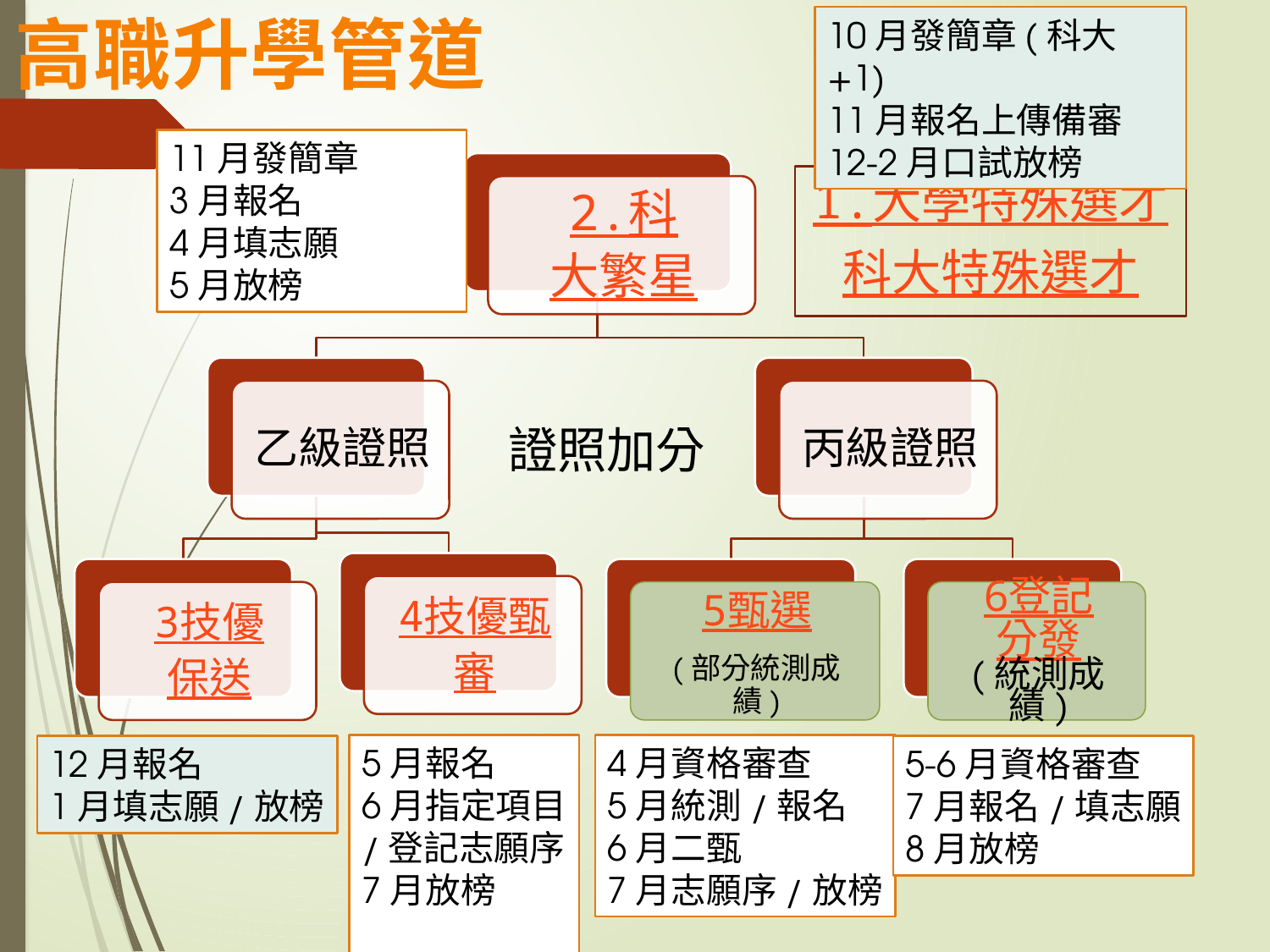

高職升學管道
10月發簡章(科大+1)
11月報名上傳備審
12-2月口試放榜
11月發簡章
3月報名
4月填志願
5月放榜
2.科大繁星
乙級證照
3技優
保送
4技優
甄審
丙級證照
5甄選
(部分統測成績)
6登記
分發
(統測成績)
1.大學特殊選才
科大特殊選才
證照加分
4月資格審查
5月統測/報名
6月二甄
7月志願序/放榜
5月報名
6月指定項目/登記志願序
7月放榜
12月報名
1月填志願/放榜
5-6月資格審查
7月報名/填志願
8月放榜